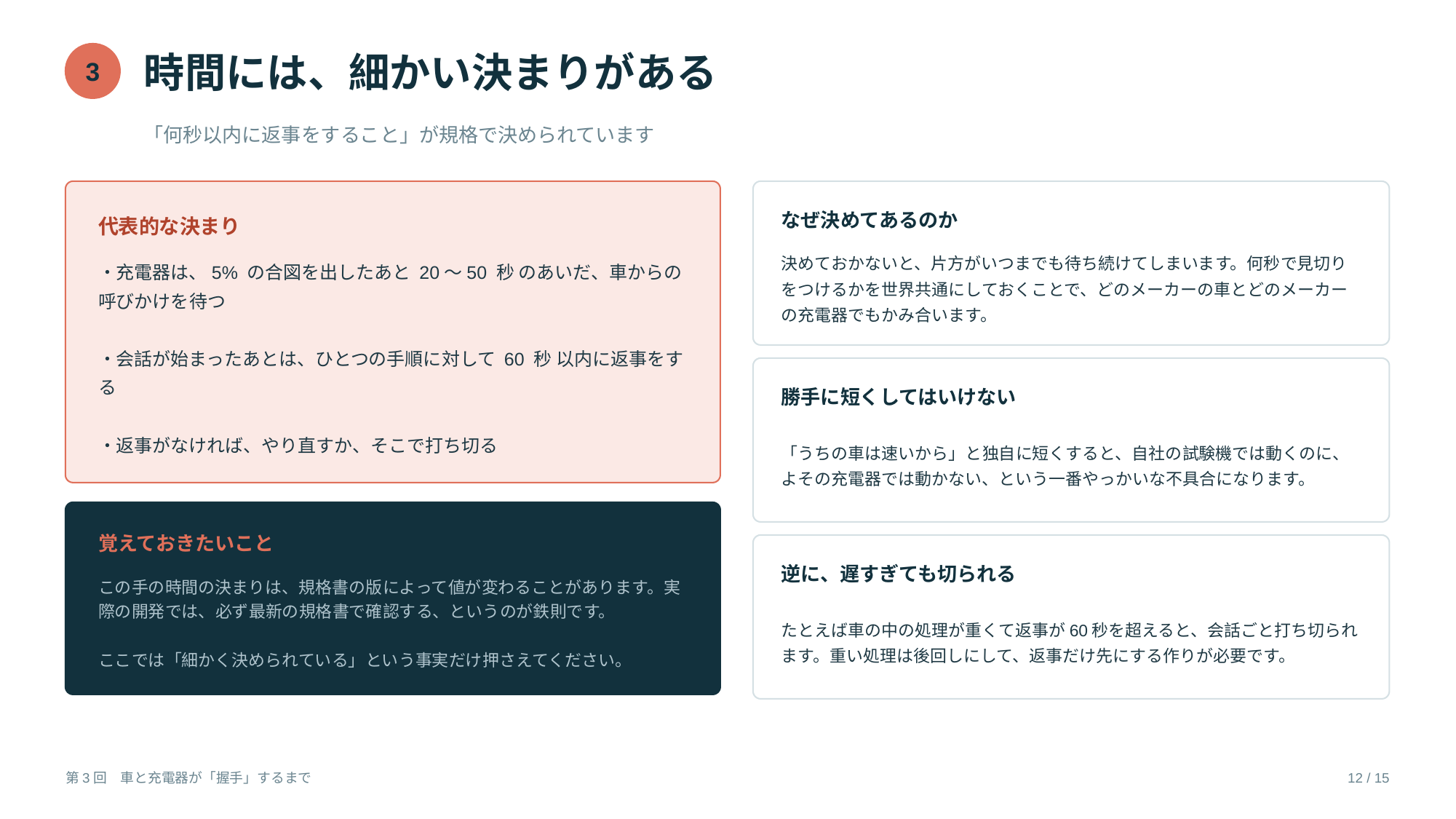

時間には、細かい決まりがある

3
「何秒以内に返事をすること」が規格で決められています

なぜ決めてあるのか
代表的な決まり
決めておかないと、片方がいつまでも待ち続けてしまいます。何秒で見切りをつけるかを世界共通にしておくことで、どのメーカーの車とどのメーカーの充電器でもかみ合います。
・充電器は、5% の合図を出したあと 20〜50 秒 のあいだ、車からの呼びかけを待つ

・会話が始まったあとは、ひとつの手順に対して 60 秒 以内に返事をする

・返事がなければ、やり直すか、そこで打ち切る

勝手に短くしてはいけない
「うちの車は速いから」と独自に短くすると、自社の試験機では動くのに、よその充電器では動かない、という一番やっかいな不具合になります。

覚えておきたいこと

逆に、遅すぎても切られる
この手の時間の決まりは、規格書の版によって値が変わることがあります。実際の開発では、必ず最新の規格書で確認する、というのが鉄則です。

ここでは「細かく決められている」という事実だけ押さえてください。
たとえば車の中の処理が重くて返事が60秒を超えると、会話ごと打ち切られます。重い処理は後回しにして、返事だけ先にする作りが必要です。
第3回　車と充電器が「握手」するまで
12 / 15